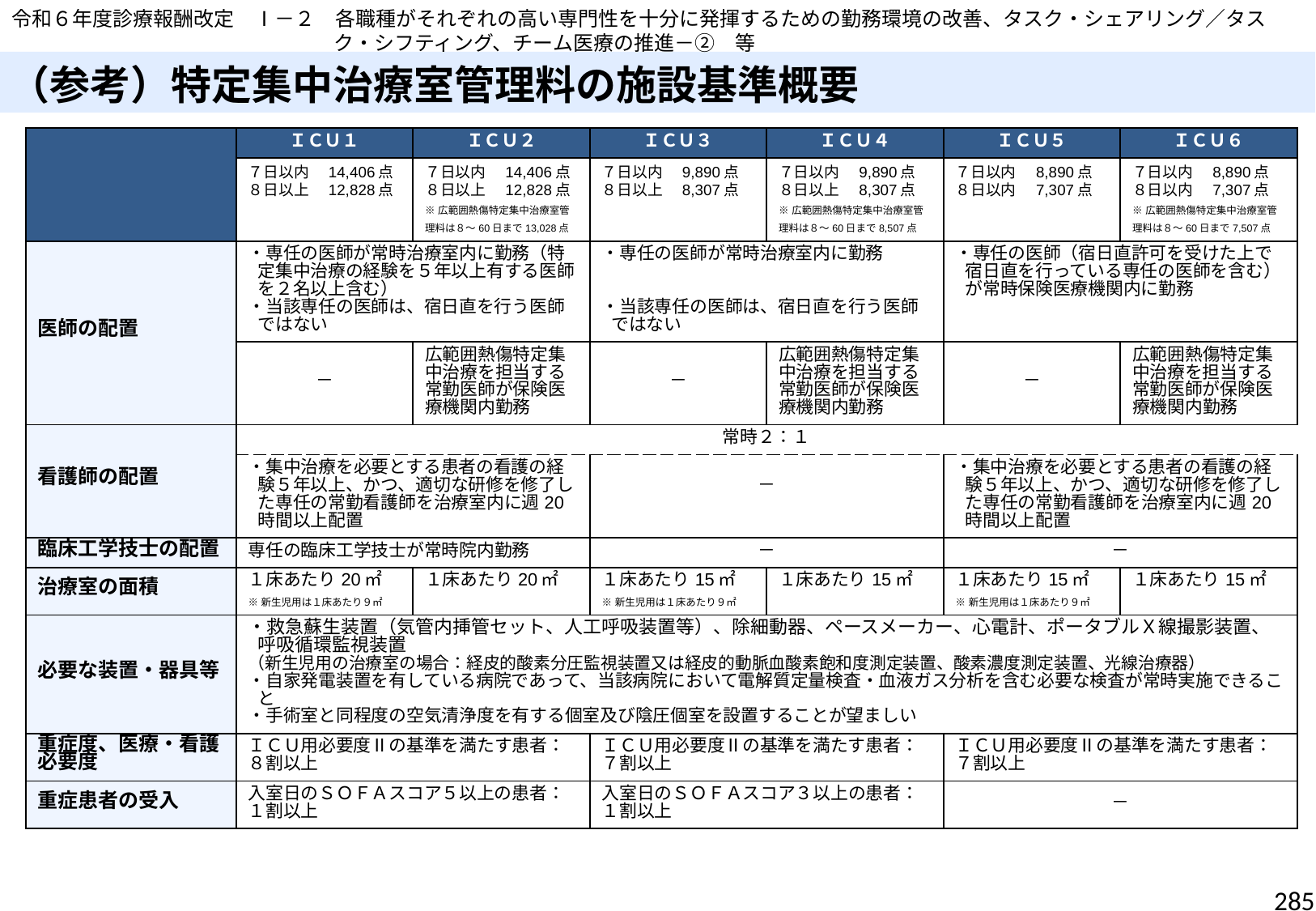

令和６年度診療報酬改定　Ⅰ－２　各職種がそれぞれの高い専門性を十分に発揮するための勤務環境の改善、タスク・シェアリング／タスク・シフティング、チーム医療の推進－②　等
# （参考）特定集中治療室管理料の施設基準概要
|  | ＩＣＵ１ | ＩＣＵ２ | ＩＣＵ３ | ＩＣＵ４ | ＩＣＵ５ | ＩＣＵ６ |
| --- | --- | --- | --- | --- | --- | --- |
|  | ７日以内　14,406点 ８日以上　12,828点 | ７日以内　14,406点 ８日以上　12,828点 ※広範囲熱傷特定集中治療室管理料は８～60日まで13,028点 | ７日以内　9,890点 ８日以上　8,307点 | ７日以内　9,890点 ８日以上　8,307点 ※広範囲熱傷特定集中治療室管理料は８～60日まで8,507点 | ７日以内　8,890点 ８日以内　7,307点 | ７日以内　8,890点 ８日以内　7,307点 ※広範囲熱傷特定集中治療室管理料は８～60日まで7,507点 |
| 医師の配置 | ・専任の医師が常時治療室内に勤務（特定集中治療の経験を５年以上有する医師を２名以上含む） ・当該専任の医師は、宿日直を行う医師ではない |  | ・専任の医師が常時治療室内に勤務 ・当該専任の医師は、宿日直を行う医師ではない |  | ・専任の医師（宿日直許可を受けた上で宿日直を行っている専任の医師を含む）が常時保険医療機関内に勤務 |  |
|  | － | 広範囲熱傷特定集中治療を担当する常勤医師が保険医療機関内勤務 | － | 広範囲熱傷特定集中治療を担当する常勤医師が保険医療機関内勤務 | － | 広範囲熱傷特定集中治療を担当する常勤医師が保険医療機関内勤務 |
| 看護師の配置 | 常時２：１ |  |  |  |  |  |
|  | ・集中治療を必要とする患者の看護の経験５年以上、かつ、適切な研修を修了した専任の常勤看護師を治療室内に週20時間以上配置 |  | － | － | ・集中治療を必要とする患者の看護の経験５年以上、かつ、適切な研修を修了した専任の常勤看護師を治療室内に週20時間以上配置 |  |
| 臨床工学技士の配置 | 専任の臨床工学技士が常時院内勤務 |  | － | － | － | － |
| 治療室の面積 | １床あたり20㎡ ※新生児用は１床あたり９㎡ | １床あたり20㎡ | １床あたり15㎡ ※新生児用は１床あたり９㎡ | １床あたり15㎡ | １床あたり15㎡ ※新生児用は１床あたり９㎡ | １床あたり15㎡ |
| 必要な装置・器具等 | ・救急蘇生装置（気管内挿管セット、人工呼吸装置等）、除細動器、ペースメーカー、心電計、ポータブルＸ線撮影装置、呼吸循環監視装置 （新生児用の治療室の場合：経皮的酸素分圧監視装置又は経皮的動脈血酸素飽和度測定装置、酸素濃度測定装置、光線治療器） ・自家発電装置を有している病院であって、当該病院において電解質定量検査・血液ガス分析を含む必要な検査が常時実施できること ・手術室と同程度の空気清浄度を有する個室及び陰圧個室を設置することが望ましい |  |  |  |  |  |
| 重症度、医療・看護必要度 | ＩＣＵ用必要度Ⅱの基準を満たす患者：８割以上 |  | ＩＣＵ用必要度Ⅱの基準を満たす患者：７割以上 |  | ＩＣＵ用必要度Ⅱの基準を満たす患者：７割以上 | － |
| 重症患者の受入 | 入室日のＳＯＦＡスコア５以上の患者：１割以上 |  | 入室日のＳＯＦＡスコア３以上の患者：１割以上 |  | － | － |
285